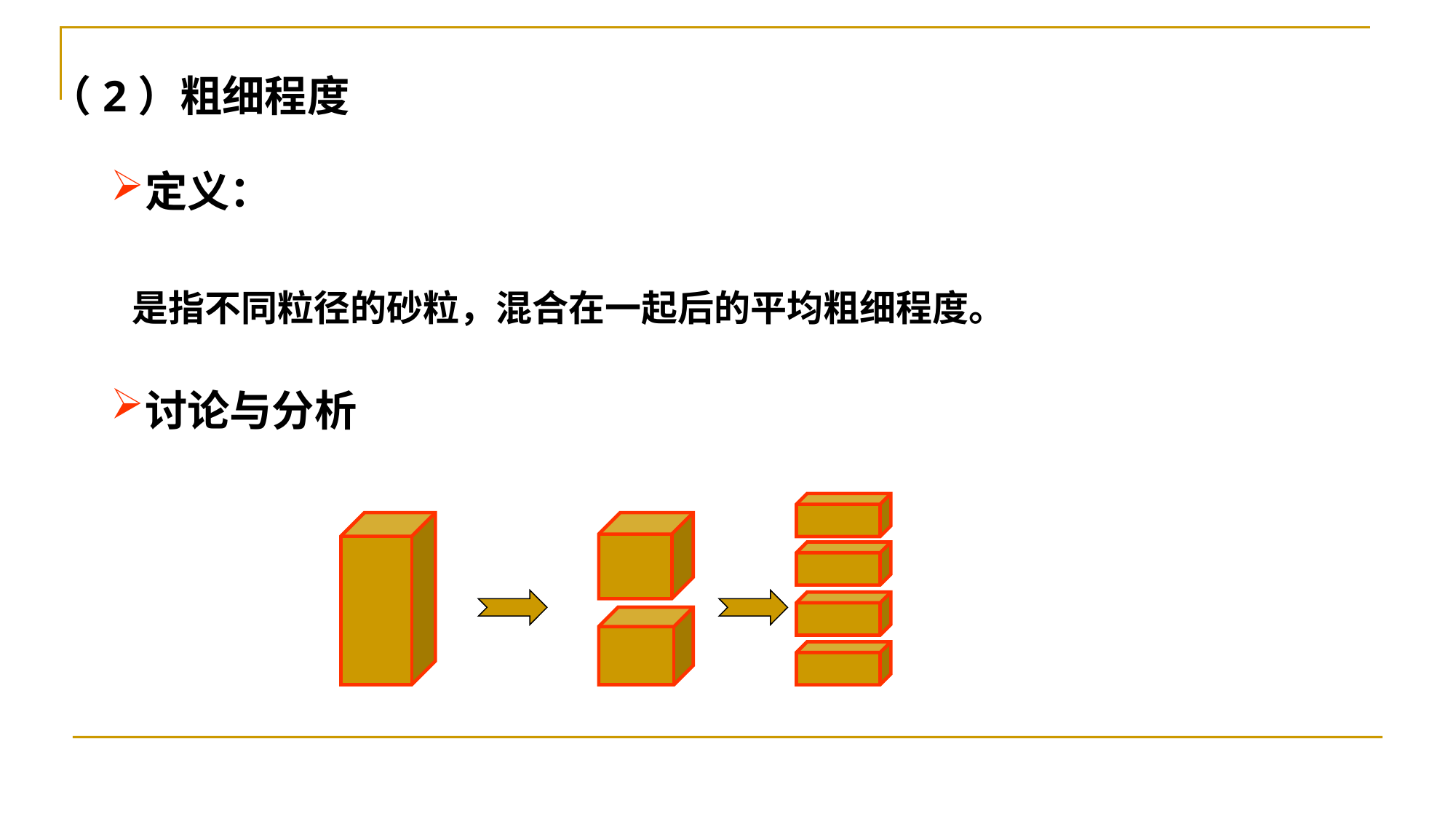

（2）粗细程度
定义：
是指不同粒径的砂粒，混合在一起后的平均粗细程度。
讨论与分析